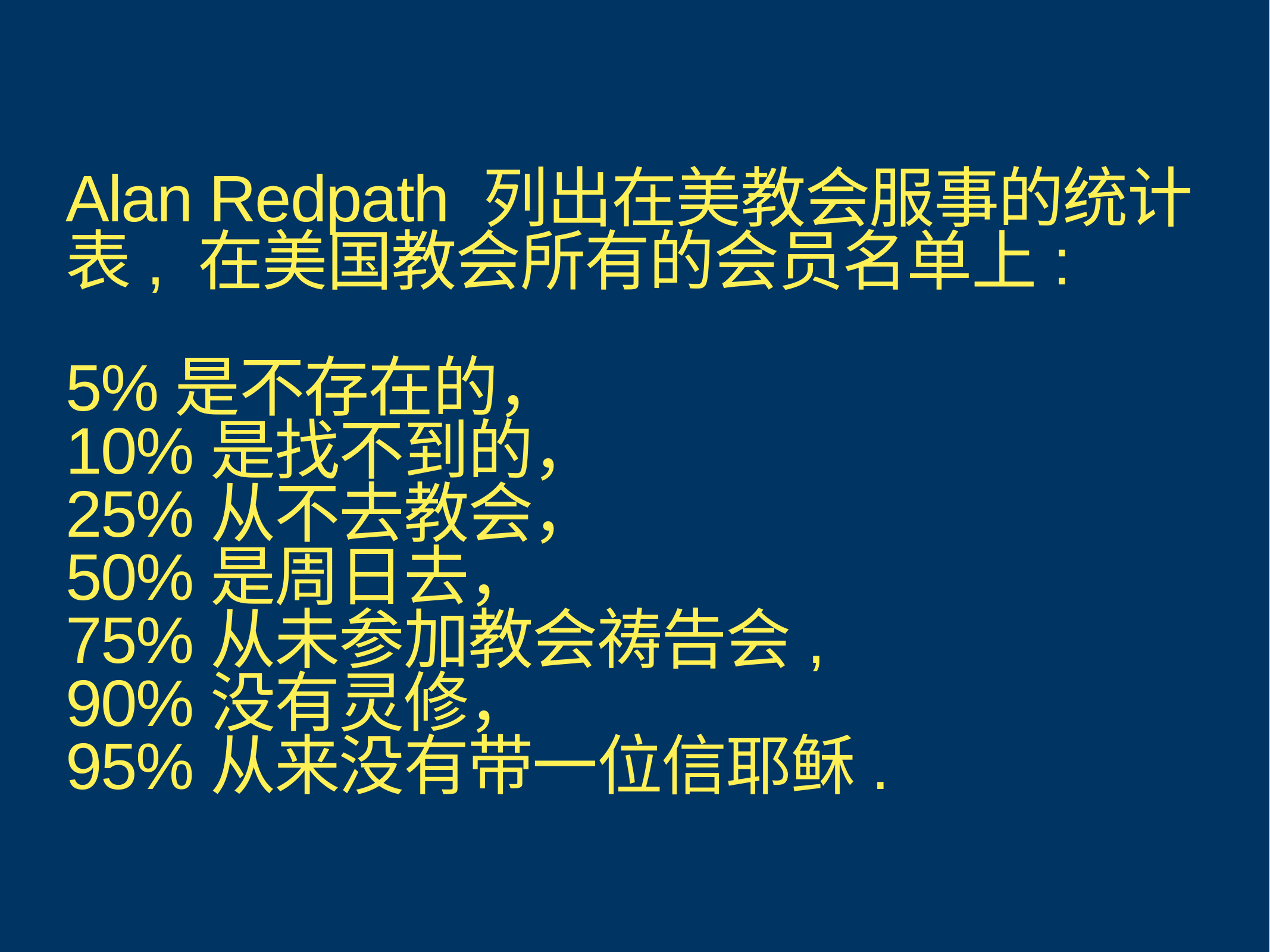

# Alan Redpath 列出在美教会服事的统计表, 在美国教会所有的会员名单上:

5%是不存在的，
10%是找不到的，
25%从不去教会，
50%是周日去，
75%从未参加教会祷告会,
90%没有灵修，
95%从来没有带一位信耶稣.